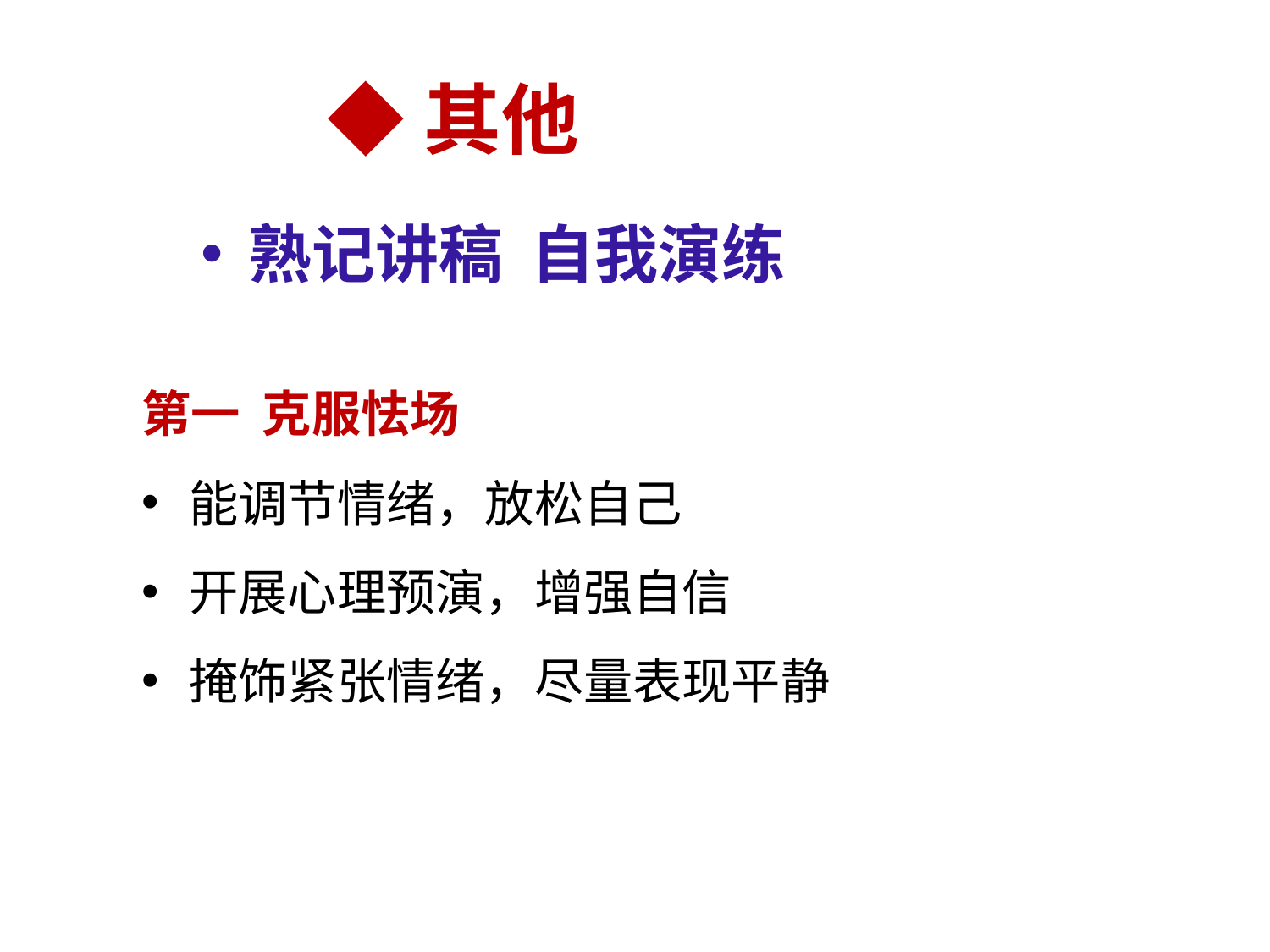

# ◆其他
熟记讲稿  自我演练
第一  克服怯场
能调节情绪，放松自己
开展心理预演，增强自信
掩饰紧张情绪，尽量表现平静